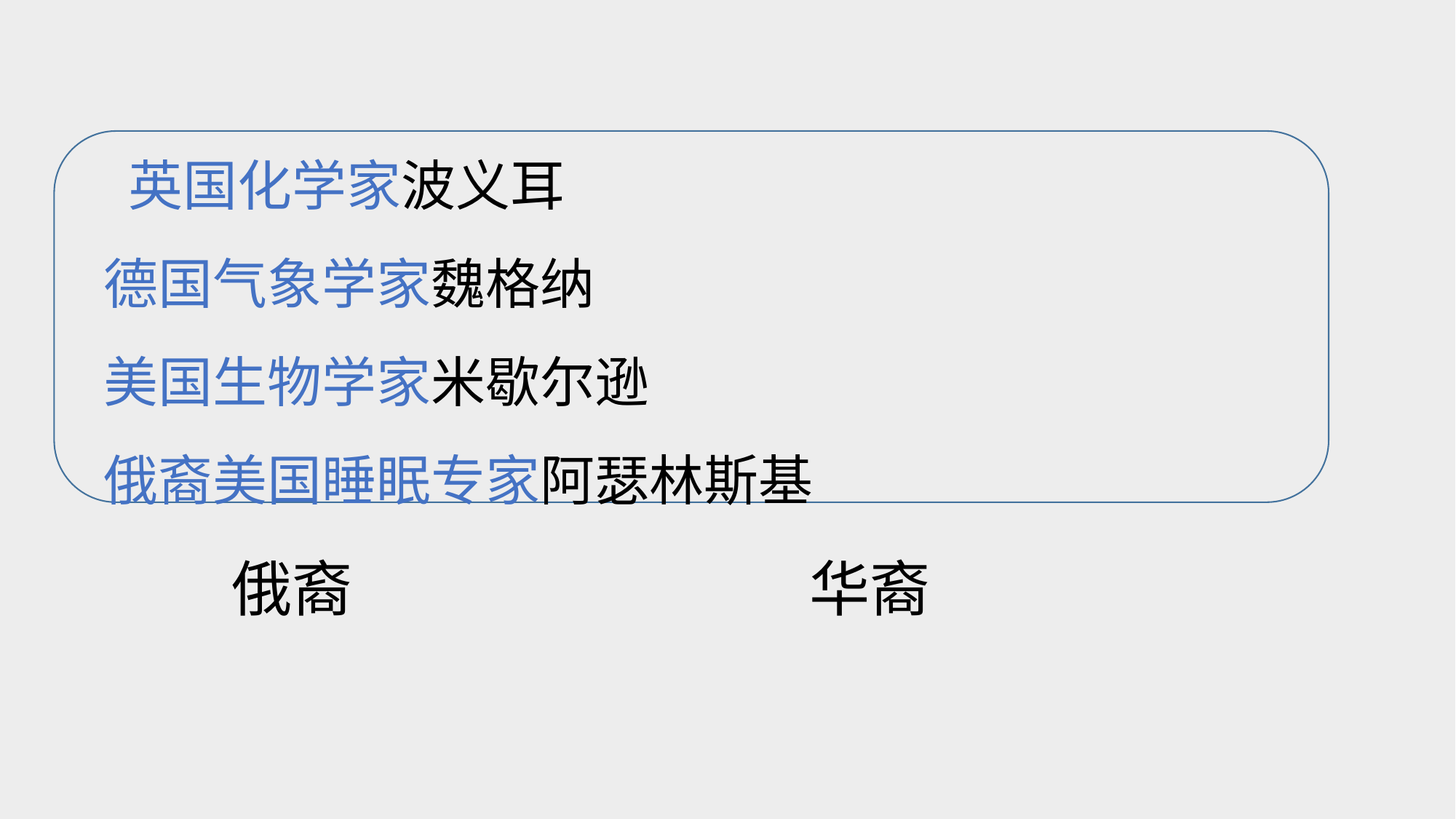

英国化学家波义耳
德国气象学家魏格纳
美国生物学家米歇尔逊
俄裔美国睡眠专家阿瑟林斯基

俄裔
华裔